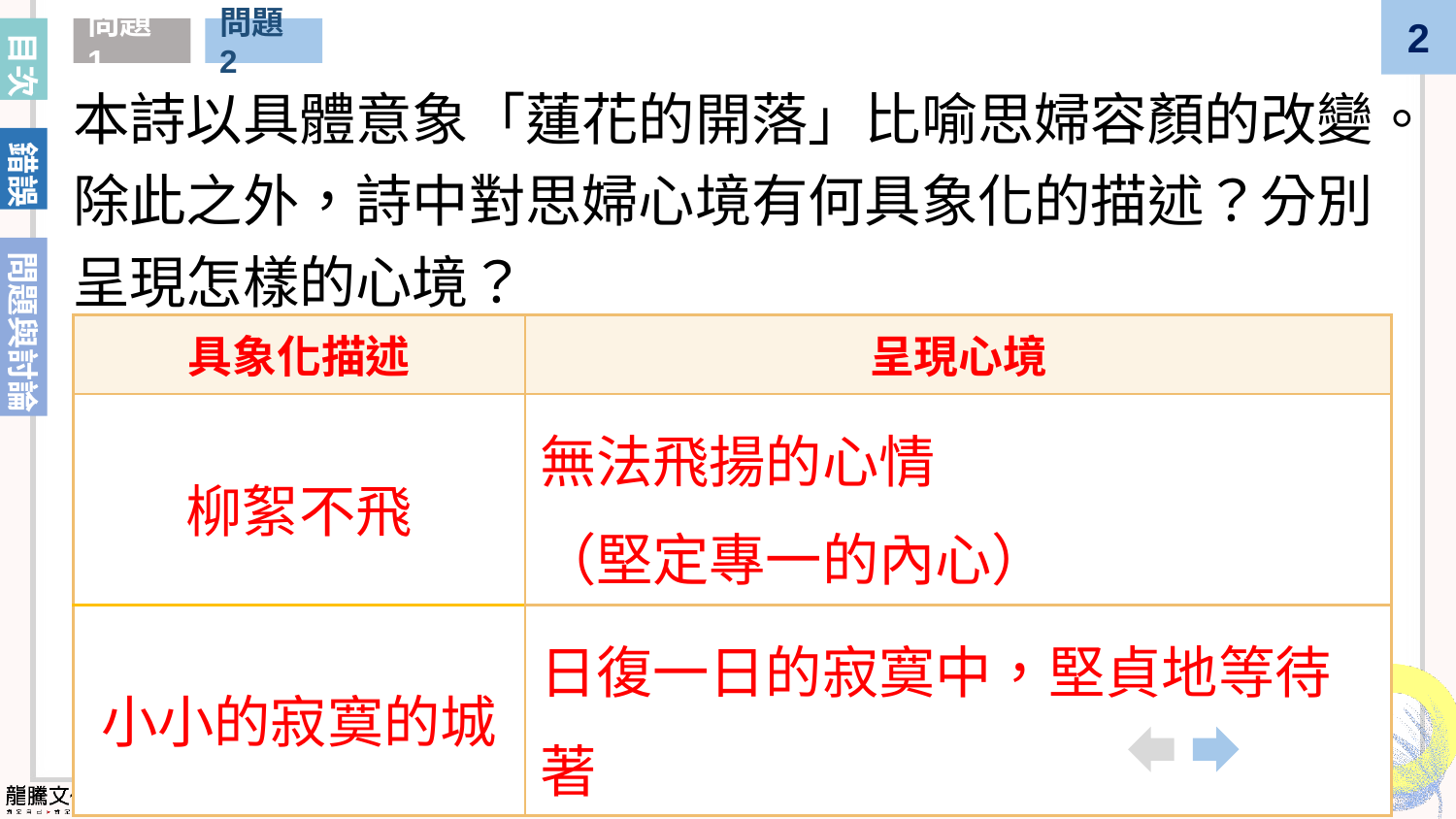

目次
問題1
問題2
本詩以具體意象「蓮花的開落」比喻思婦容顏的改變。
除此之外，詩中對思婦心境有何具象化的描述？分別呈現怎樣的心境？
| 具象化描述 | 呈現心境 |
| --- | --- |
| 柳絮不飛 | 無法飛揚的心情 （堅定專一的內心） |
| 小小的寂寞的城 | 日復一日的寂寞中，堅貞地等待著 |